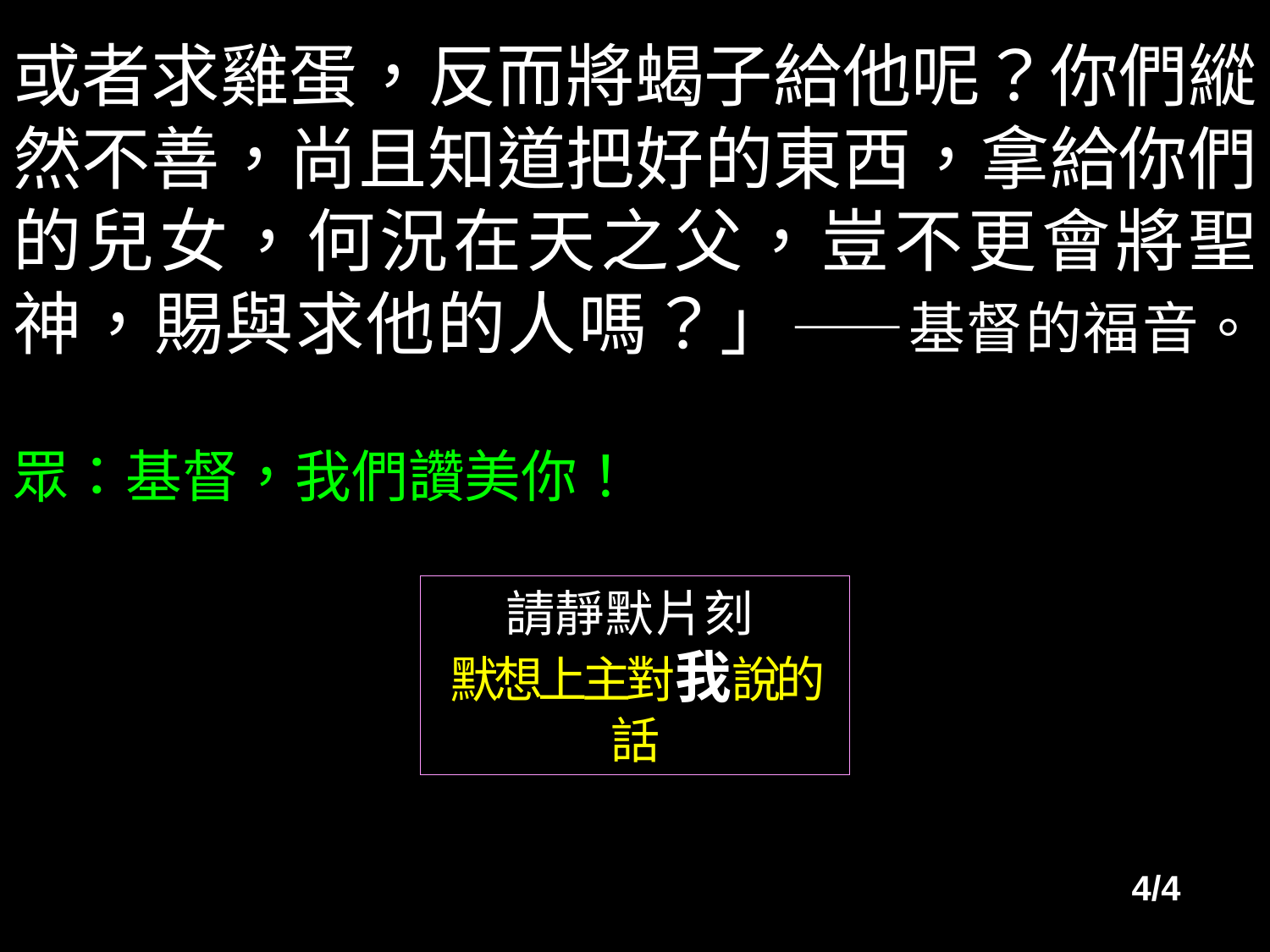

或者求雞蛋，反而將蝎子給他呢？你們縱然不善，尚且知道把好的東西，拿給你們的兒女，何況在天之父，豈不更會將聖神，賜與求他的人嗎？」——基督的福音。
眾：基督，我們讚美你！

請 靜 默 片 刻
默想上主對我說的話
   4/4